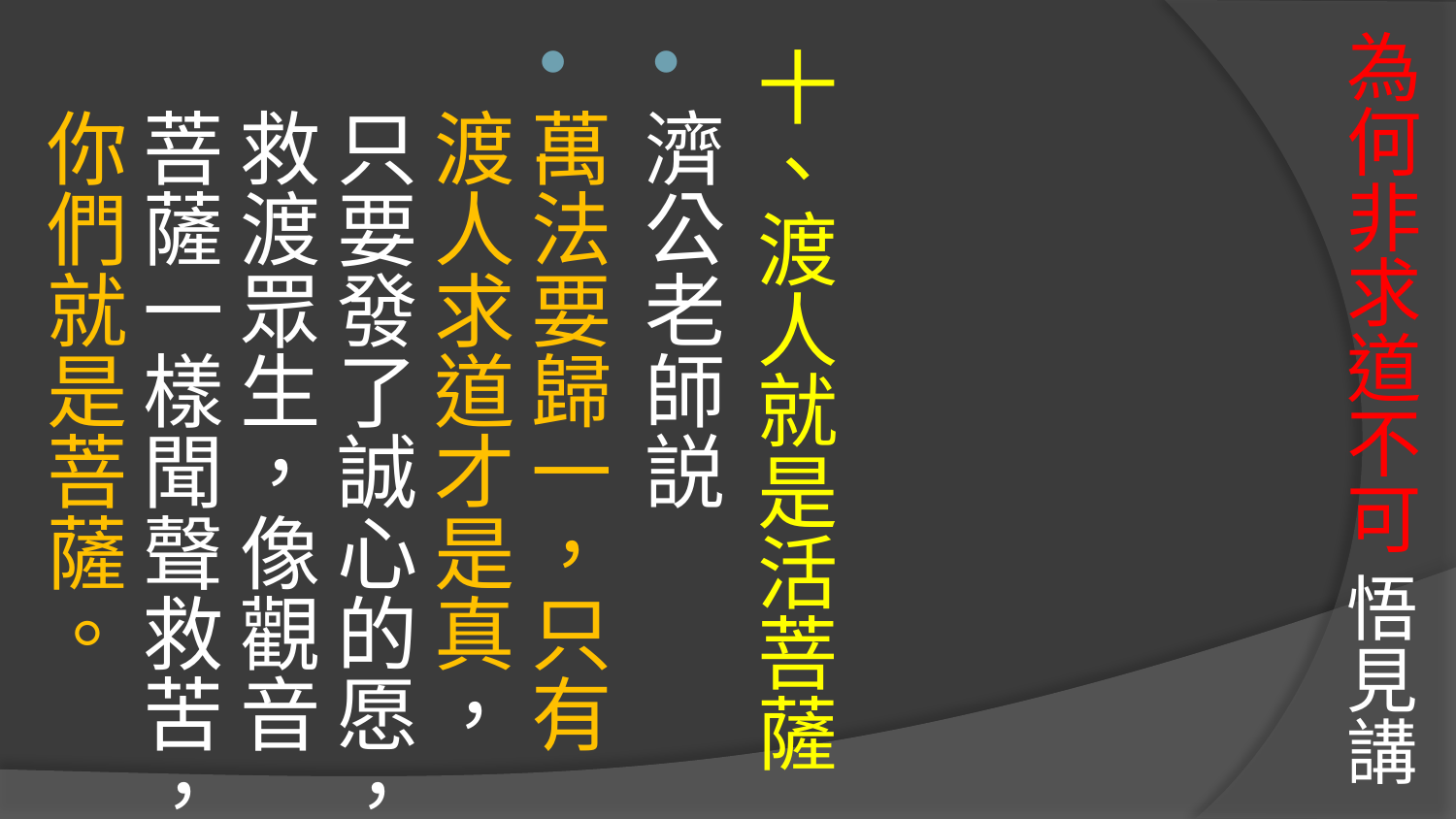

# 為何非求道不可 悟見講
十、渡人就是活菩薩
濟公老師説
萬法要歸一，只有渡人求道才是真，只要發了誠心的愿，救渡眾生，像觀音菩薩一樣聞聲救苦，你們就是菩薩。